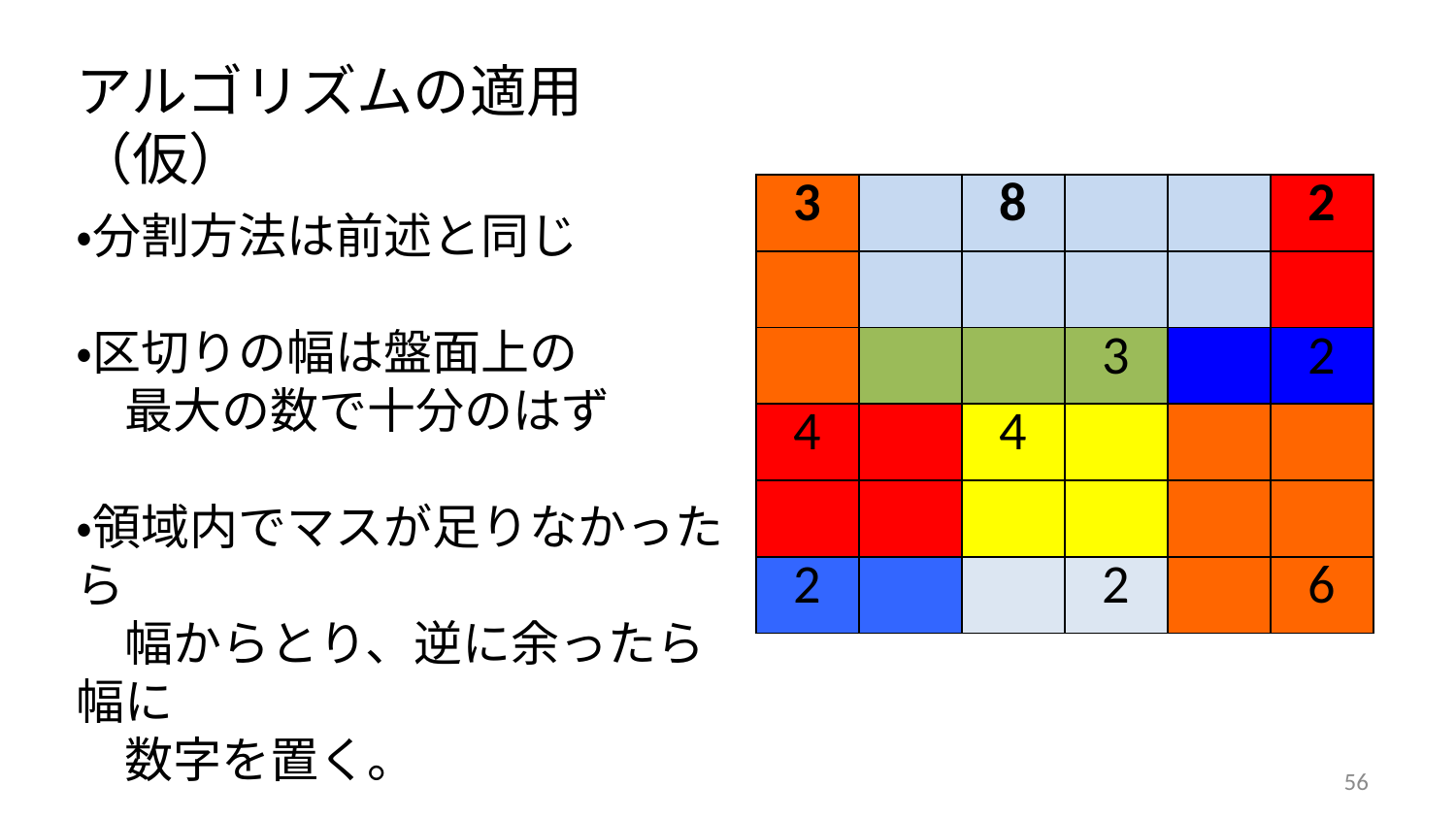

アルゴリズムの適用（仮）
| 3 |  | 8 |  |  | 2 |
| --- | --- | --- | --- | --- | --- |
|  |  |  |  |  |  |
|  |  |  | 3 |  | 2 |
| 4 |  | 4 |  |  |  |
|  |  |  |  |  |  |
| 2 |  |  | 2 |  | 6 |
・分割方法は前述と同じ

・区切りの幅は盤面上の
　最大の数で十分のはず

・領域内でマスが足りなかったら
　幅からとり、逆に余ったら幅に
　数字を置く。
56